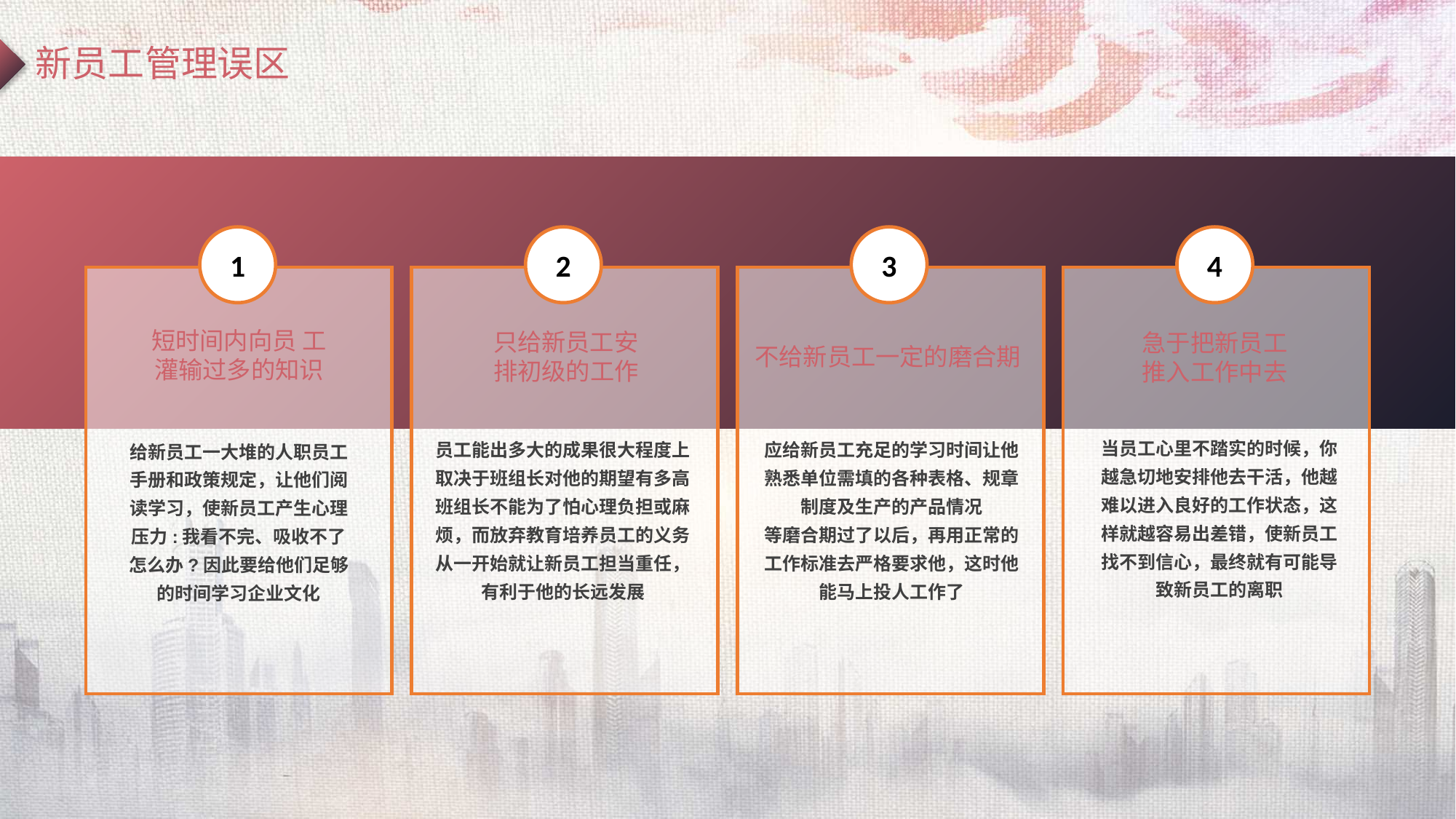

新员工管理误区

1
2
3
4

短时间内向员 工
灌输过多的知识
不给新员工一定的磨合期
只给新员工安
排初级的工作
急于把新员工
推入工作中去
当员工心里不踏实的时候，你越急切地安排他去干活，他越难以进入良好的工作状态，这样就越容易出差错，使新员工找不到信心，最终就有可能导致新员工的离职
应给新员工充足的学习时间让他熟悉单位需填的各种表格、规章制度及生产的产品情况
等磨合期过了以后，再用正常的工作标准去严格要求他，这时他能马上投人工作了
员工能出多大的成果很大程度上取决于班组长对他的期望有多高
班组长不能为了怕心理负担或麻烦，而放弃教育培养员工的义务
从一开始就让新员工担当重任，有利于他的长远发展
给新员工一大堆的人职员工手册和政策规定，让他们阅读学习，使新员工产生心理压力:我看不完、吸收不了怎么办?因此要给他们足够的时间学习企业文化